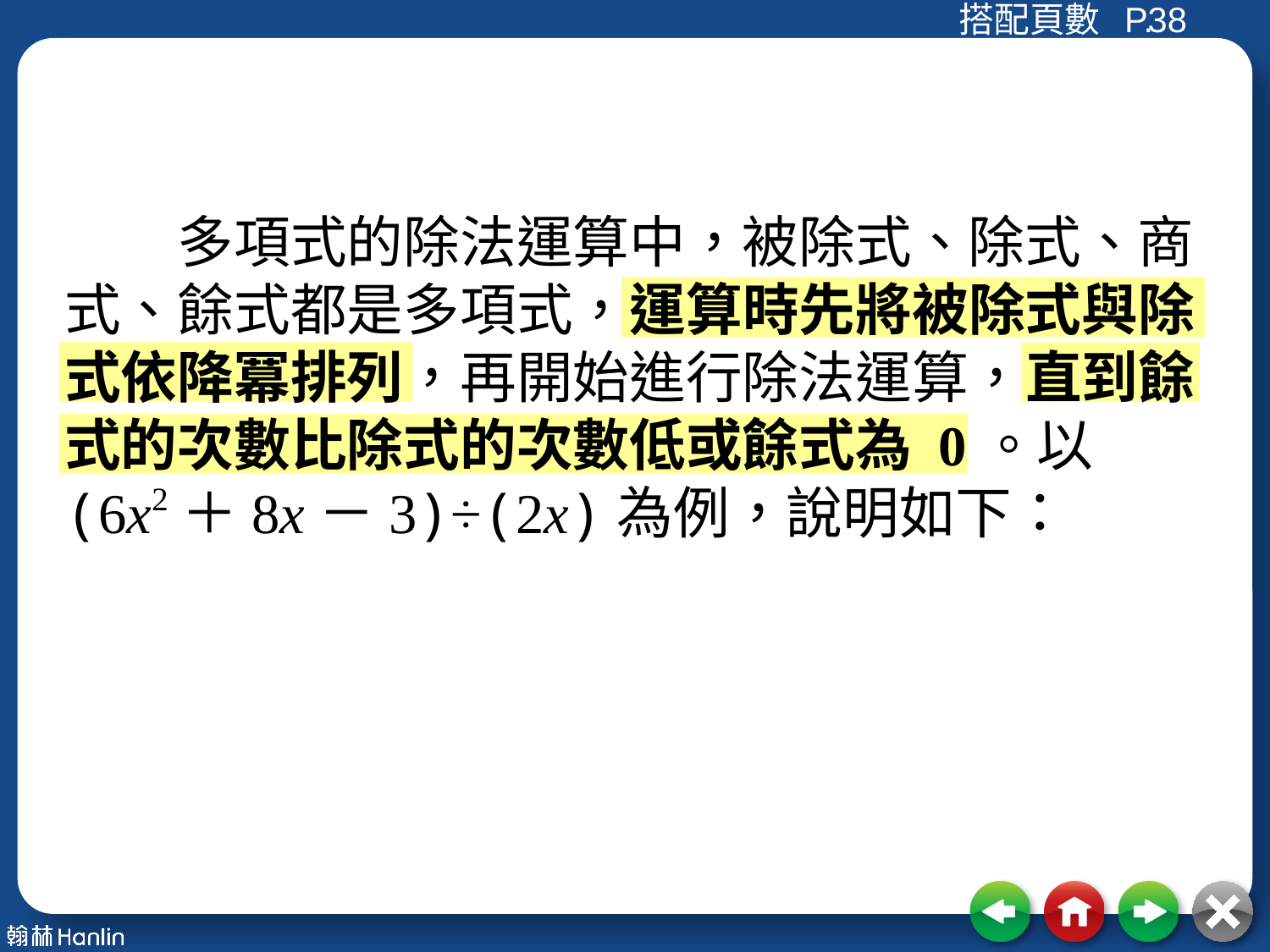

38
　　多項式的除法運算中，被除式、除式、商式、餘式都是多項式，運算時先將被除式與除式依降冪排列，再開始進行除法運算，直到餘式的次數比除式的次數低或餘式為 0。以
(6x2＋8x－3)÷(2x)為例，說明如下：